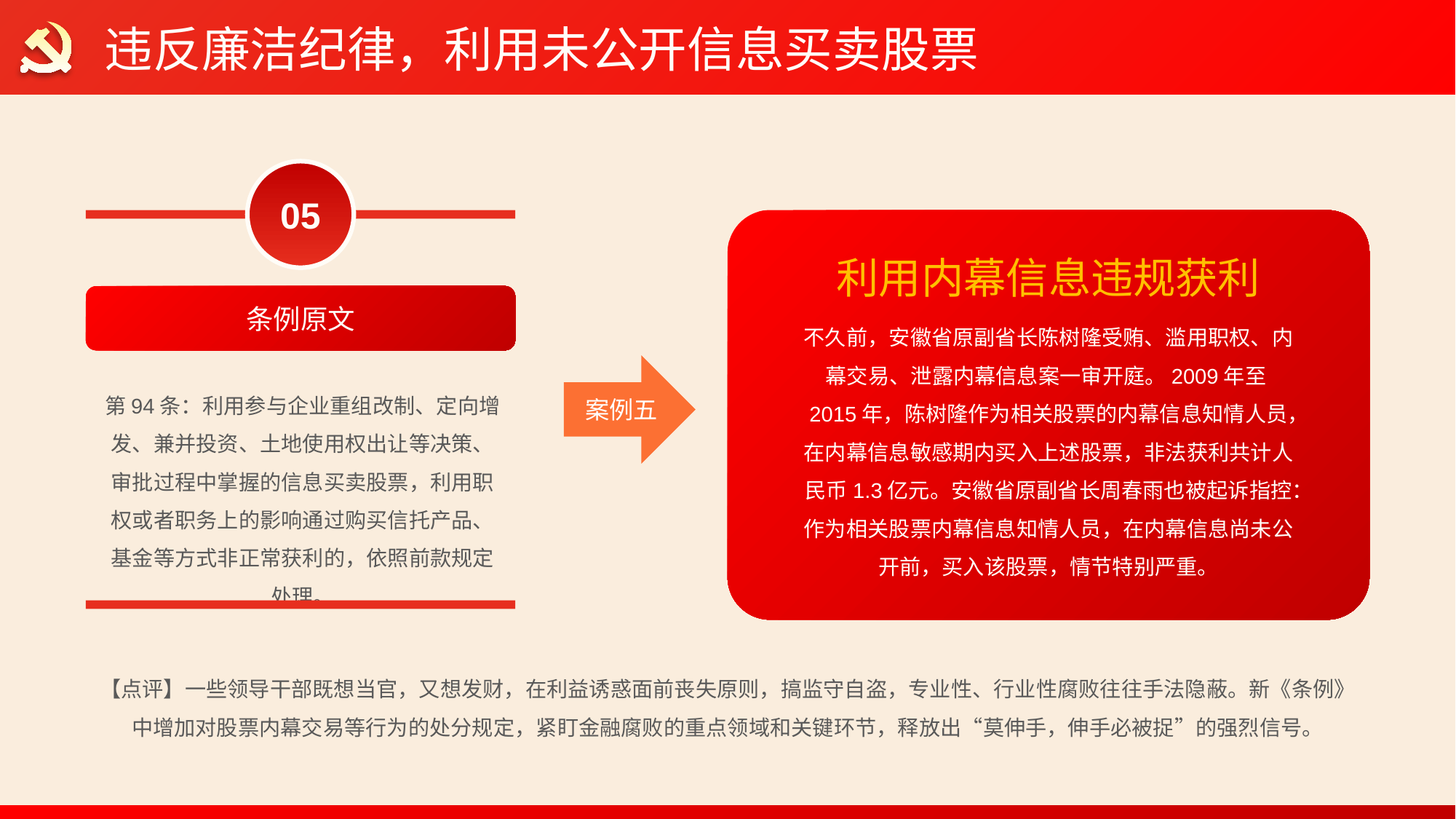

违反廉洁纪律，利用未公开信息买卖股票
05

利用内幕信息违规获利
不久前，安徽省原副省长陈树隆受贿、滥用职权、内幕交易、泄露内幕信息案一审开庭。2009年至2015年，陈树隆作为相关股票的内幕信息知情人员，在内幕信息敏感期内买入上述股票，非法获利共计人民币1.3亿元。安徽省原副省长周春雨也被起诉指控：作为相关股票内幕信息知情人员，在内幕信息尚未公开前，买入该股票，情节特别严重。
条例原文
案例五
第94条：利用参与企业重组改制、定向增发、兼并投资、土地使用权出让等决策、审批过程中掌握的信息买卖股票，利用职权或者职务上的影响通过购买信托产品、基金等方式非正常获利的，依照前款规定处理。

【点评】一些领导干部既想当官，又想发财，在利益诱惑面前丧失原则，搞监守自盗，专业性、行业性腐败往往手法隐蔽。新《条例》中增加对股票内幕交易等行为的处分规定，紧盯金融腐败的重点领域和关键环节，释放出“莫伸手，伸手必被捉”的强烈信号。